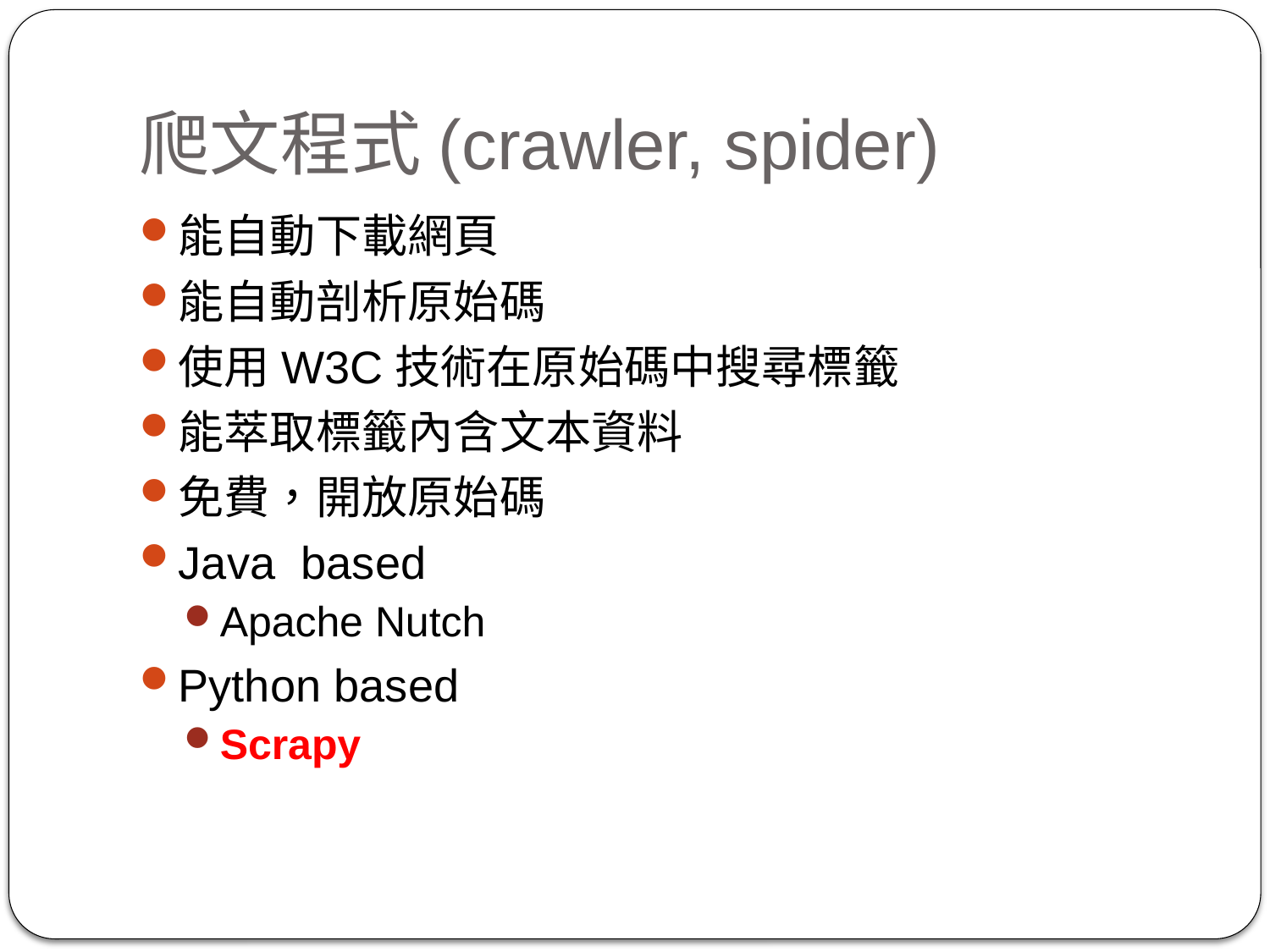

# 爬文程式(crawler, spider)
能自動下載網頁
能自動剖析原始碼
使用W3C技術在原始碼中搜尋標籤
能萃取標籤內含文本資料
免費，開放原始碼
Java  based
Apache Nutch
Python based
Scrapy